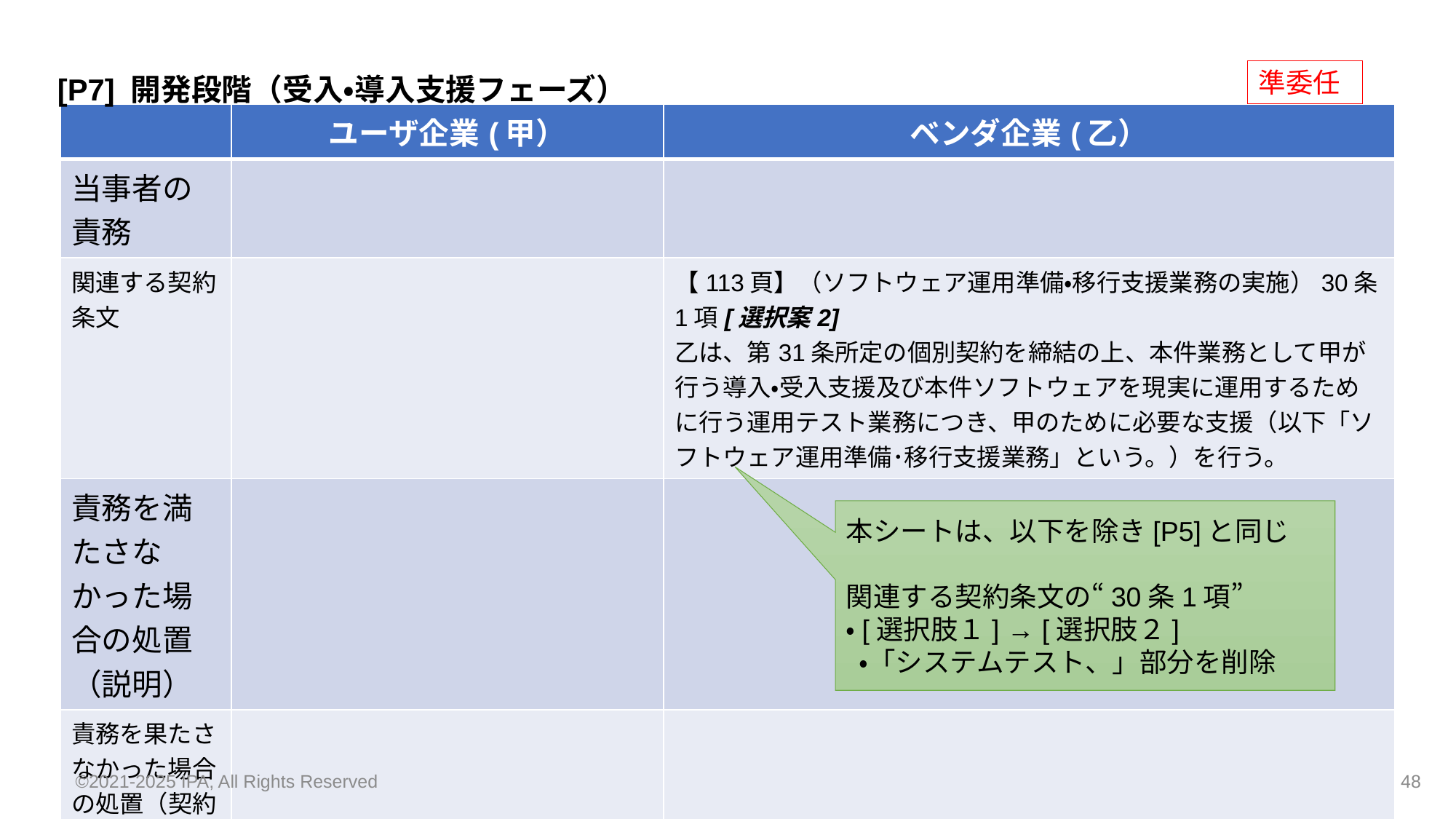

準委任
[P7] 開発段階（受入・導入支援フェーズ）
|  | ユーザ企業(甲） | ベンダ企業(乙） |
| --- | --- | --- |
| 当事者の責務 |  |  |
| 関連する契約条文 |  | 【113頁】（ソフトウェア運用準備・移行支援業務の実施）30条1項[選択案2] 乙は、第31条所定の個別契約を締結の上、本件業務として甲が行う導入・受入支援及び本件ソフトウェアを現実に運用するために行う運用テスト業務につき、甲のために必要な支援（以下「ソフトウェア運用準備･移行支援業務」という。）を行う。 |
| 責務を満たさなかった場合の処置 （説明） |  |  |
| 責務を果たさなかった場合の処置（契約条文） |  |  |
| 関連判例 (トピック別) |  |  |
本シートは、以下を除き[P5]と同じ

関連する契約条文の“30条1項”
・[選択肢１] → [選択肢２]
 ・「システムテスト、」部分を削除
©2021-2025 IPA, All Rights Reserved
48